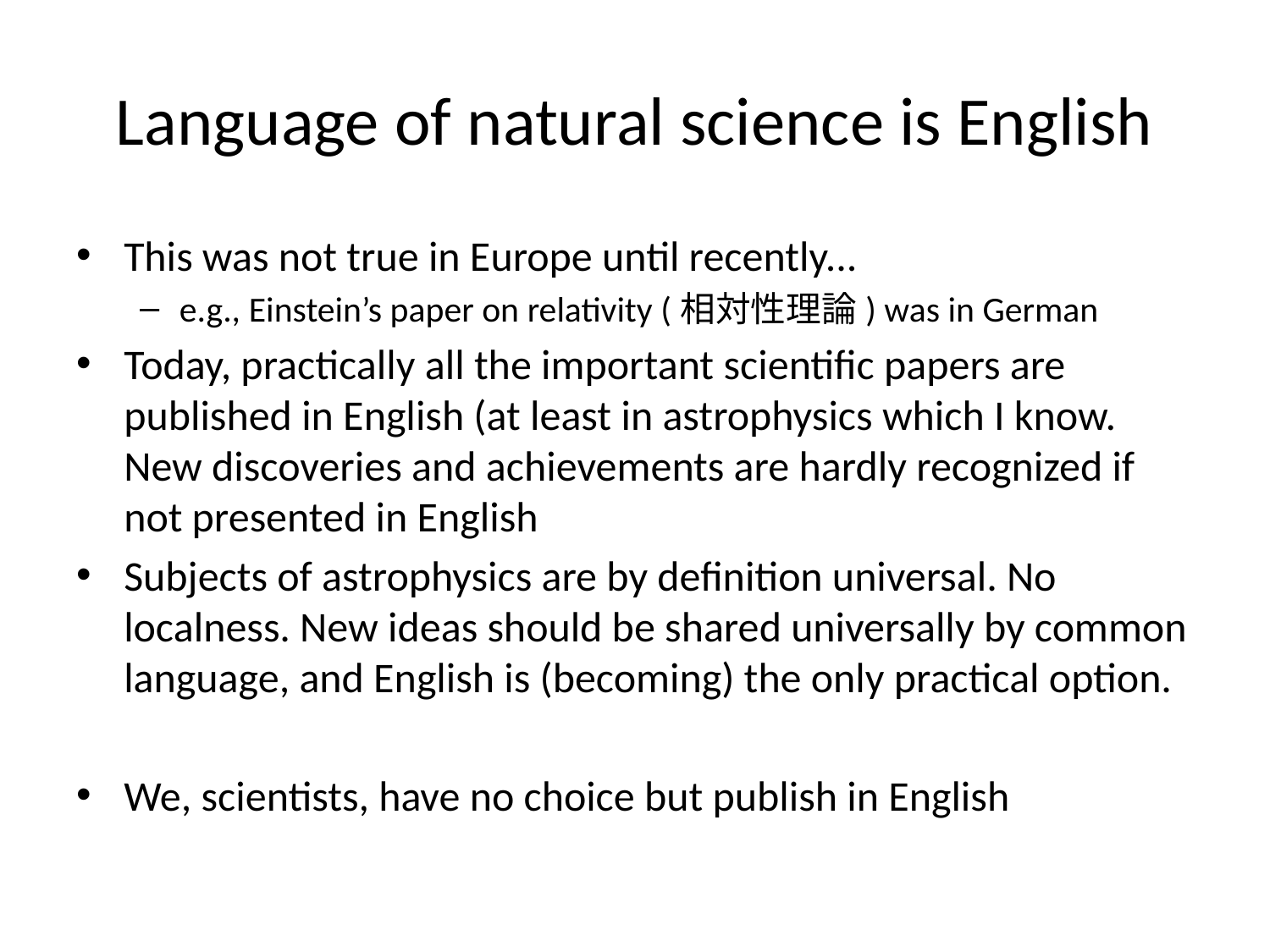

# Language of natural science is English
This was not true in Europe until recently...
e.g., Einstein’s paper on relativity (相対性理論) was in German
Today, practically all the important scientific papers are published in English (at least in astrophysics which I know.  New discoveries and achievements are hardly recognized if not presented in English
Subjects of astrophysics are by definition universal. No localness. New ideas should be shared universally by common language, and English is (becoming) the only practical option.

We, scientists, have no choice but publish in English